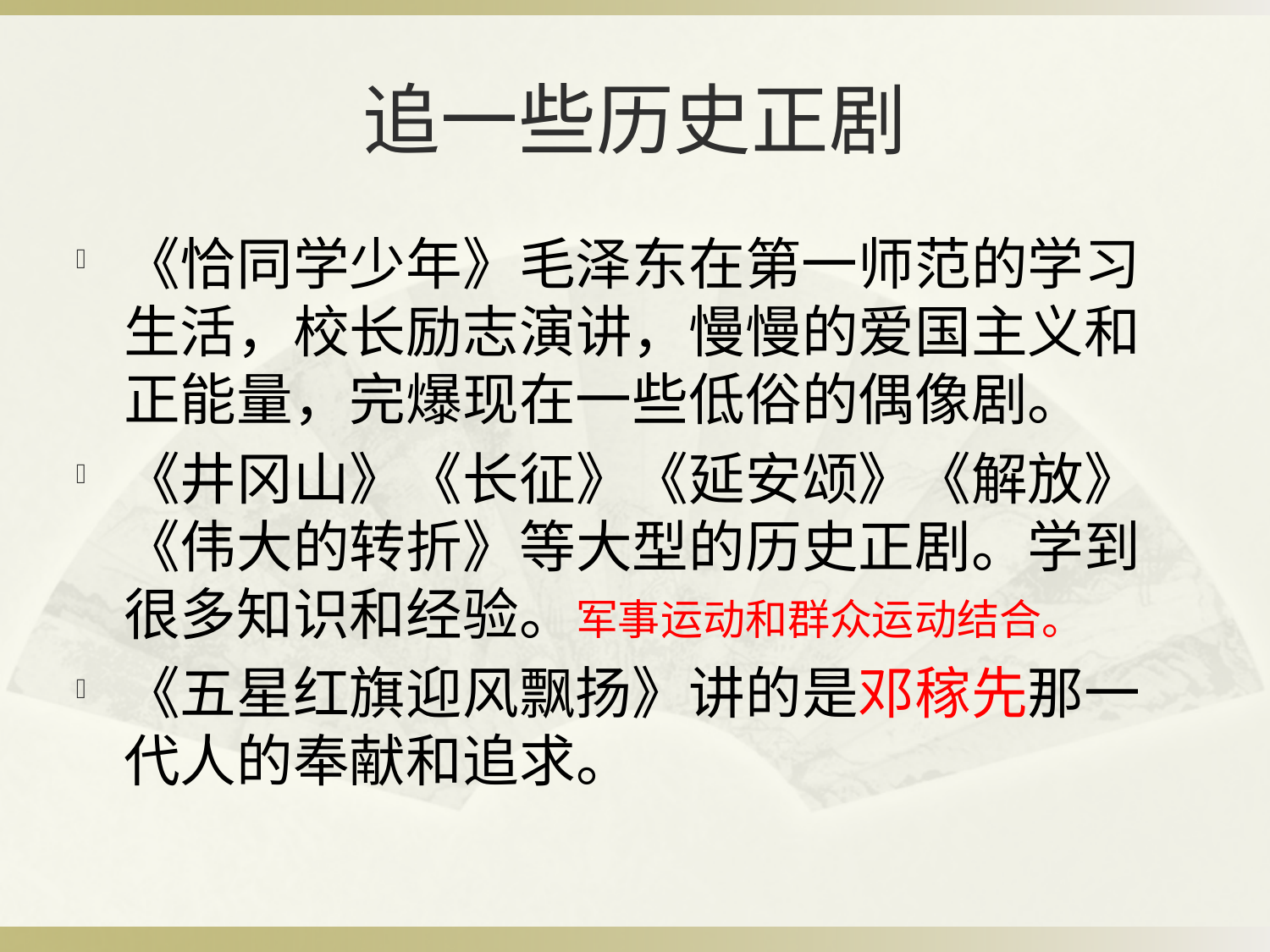

# 追一些历史正剧
《恰同学少年》毛泽东在第一师范的学习生活，校长励志演讲，慢慢的爱国主义和正能量，完爆现在一些低俗的偶像剧。
《井冈山》《长征》《延安颂》《解放》《伟大的转折》等大型的历史正剧。学到很多知识和经验。军事运动和群众运动结合。
《五星红旗迎风飘扬》讲的是邓稼先那一代人的奉献和追求。